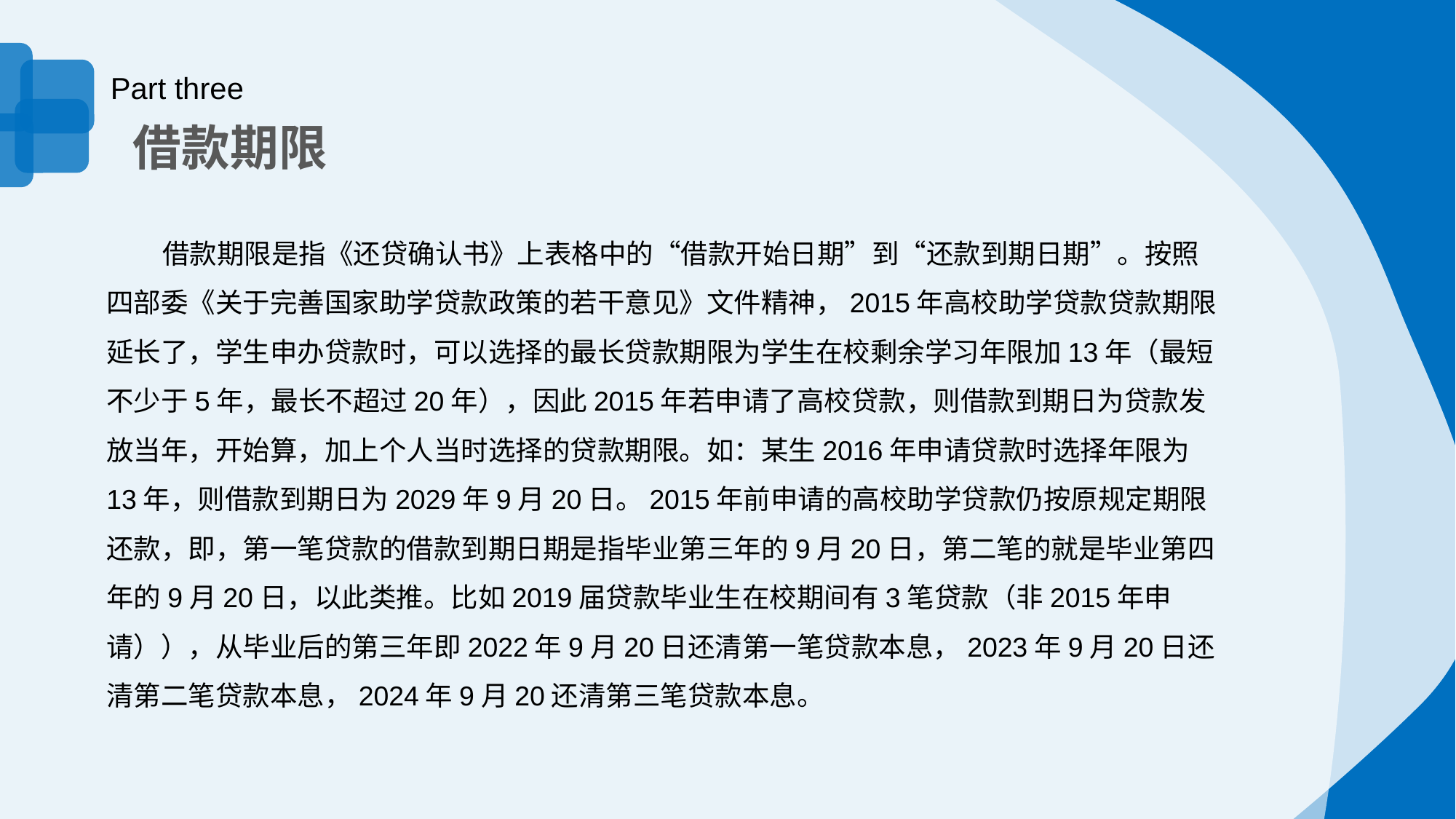

延时符
Part three
 借款期限
        借款期限是指《还贷确认书》上表格中的“借款开始日期”到“还款到期日期”。按照四部委《关于完善国家助学贷款政策的若干意见》文件精神，2015年高校助学贷款贷款期限延长了，学生申办贷款时，可以选择的最长贷款期限为学生在校剩余学习年限加13年（最短不少于5年，最长不超过20年），因此2015年若申请了高校贷款，则借款到期日为贷款发放当年，开始算，加上个人当时选择的贷款期限。如：某生2016年申请贷款时选择年限为13年，则借款到期日为2029年9月20日。2015年前申请的高校助学贷款仍按原规定期限还款，即，第一笔贷款的借款到期日期是指毕业第三年的9月20日，第二笔的就是毕业第四年的9月20日，以此类推。比如2019届贷款毕业生在校期间有3笔贷款（非2015年申请）），从毕业后的第三年即2022年9月20日还清第一笔贷款本息，2023年9月20日还清第二笔贷款本息，2024年9月20还清第三笔贷款本息。